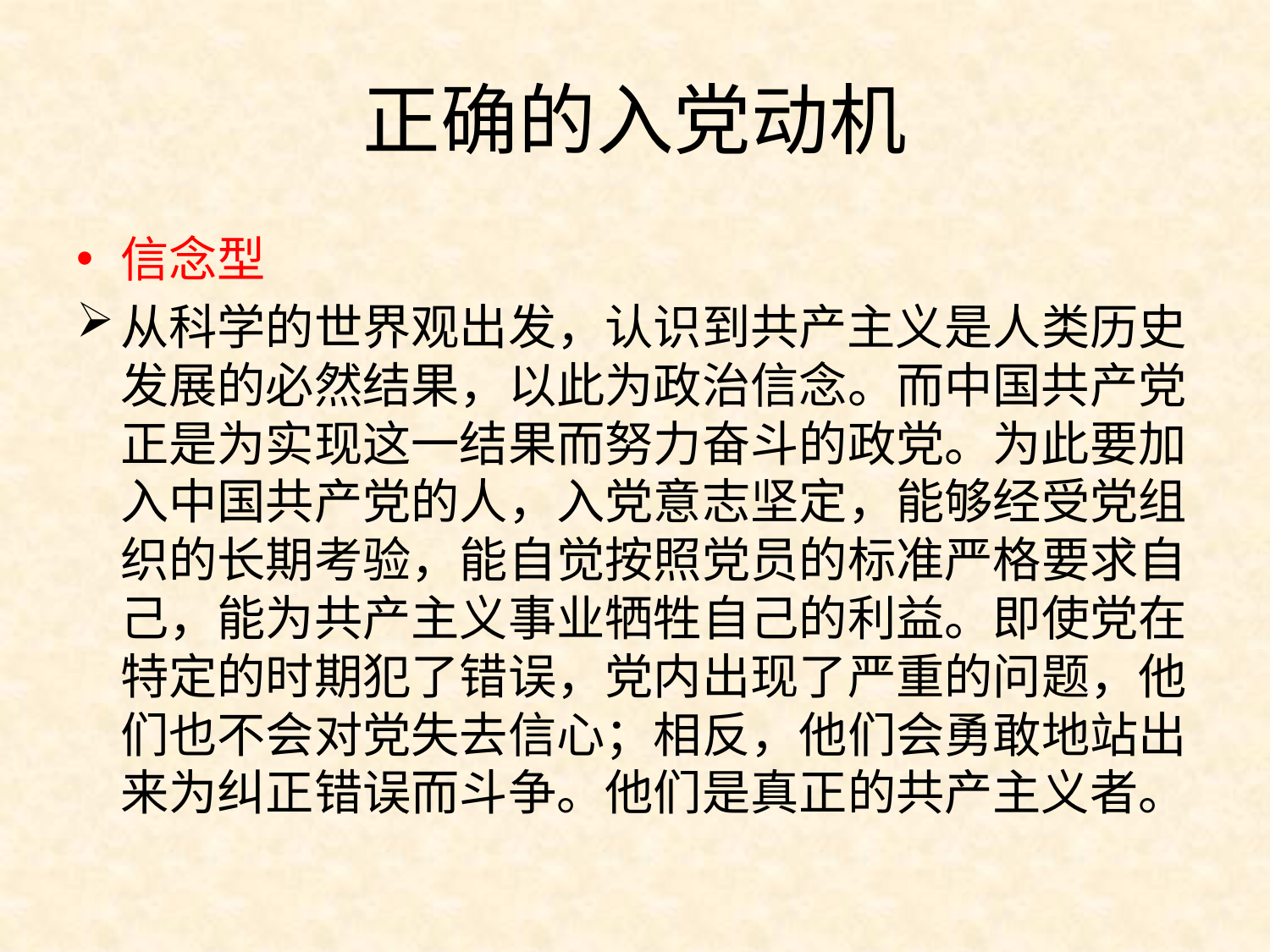

# 正确的入党动机
信念型
从科学的世界观出发，认识到共产主义是人类历史发展的必然结果，以此为政治信念。而中国共产党正是为实现这一结果而努力奋斗的政党。为此要加入中国共产党的人，入党意志坚定，能够经受党组织的长期考验，能自觉按照党员的标准严格要求自己，能为共产主义事业牺牲自己的利益。即使党在特定的时期犯了错误，党内出现了严重的问题，他们也不会对党失去信心；相反，他们会勇敢地站出来为纠正错误而斗争。他们是真正的共产主义者。